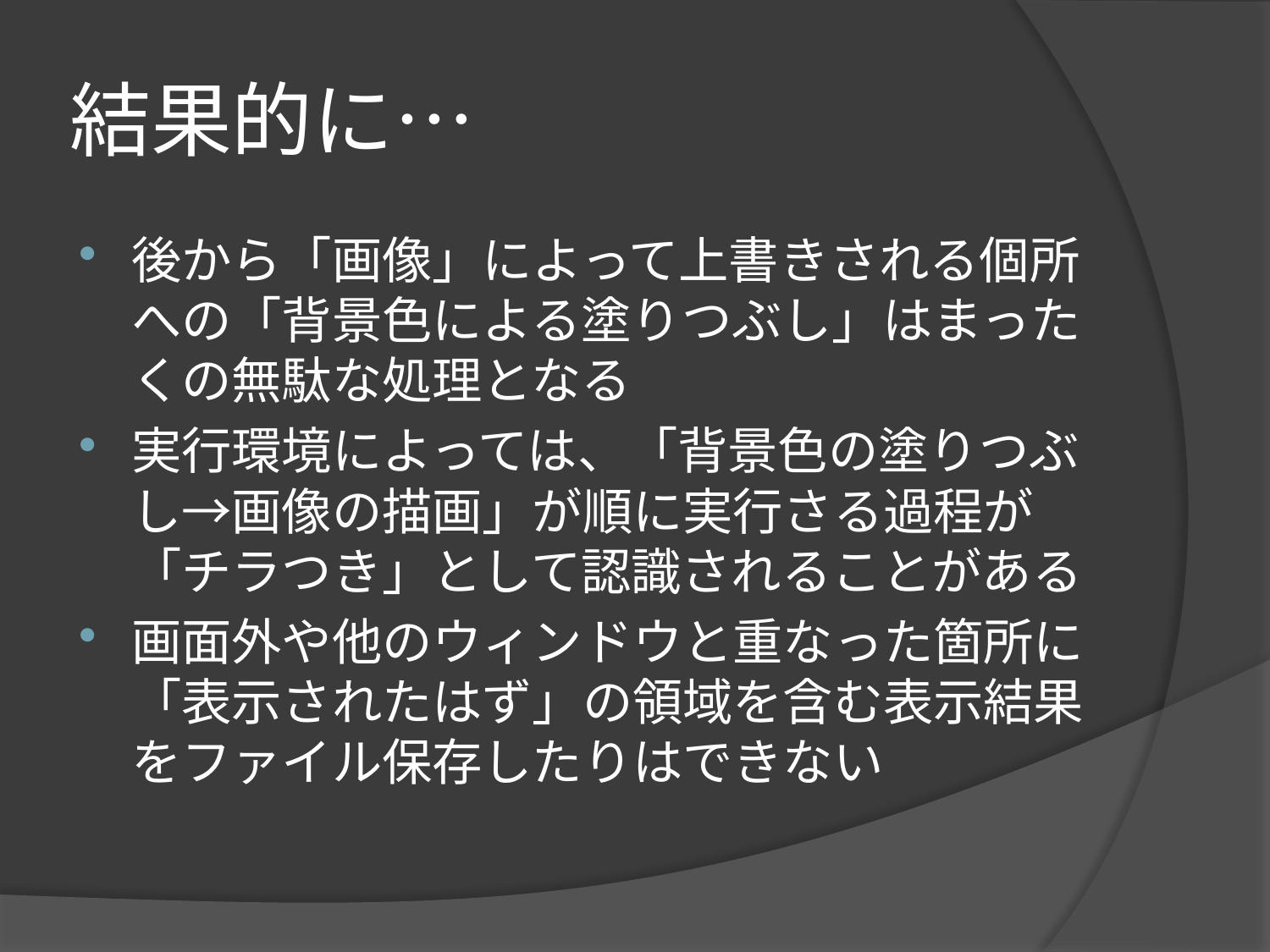

# 結果的に…
後から「画像」によって上書きされる個所への「背景色による塗りつぶし」はまったくの無駄な処理となる
実行環境によっては、「背景色の塗りつぶし→画像の描画」が順に実行さる過程が「チラつき」として認識されることがある
画面外や他のウィンドウと重なった箇所に「表示されたはず」の領域を含む表示結果をファイル保存したりはできない